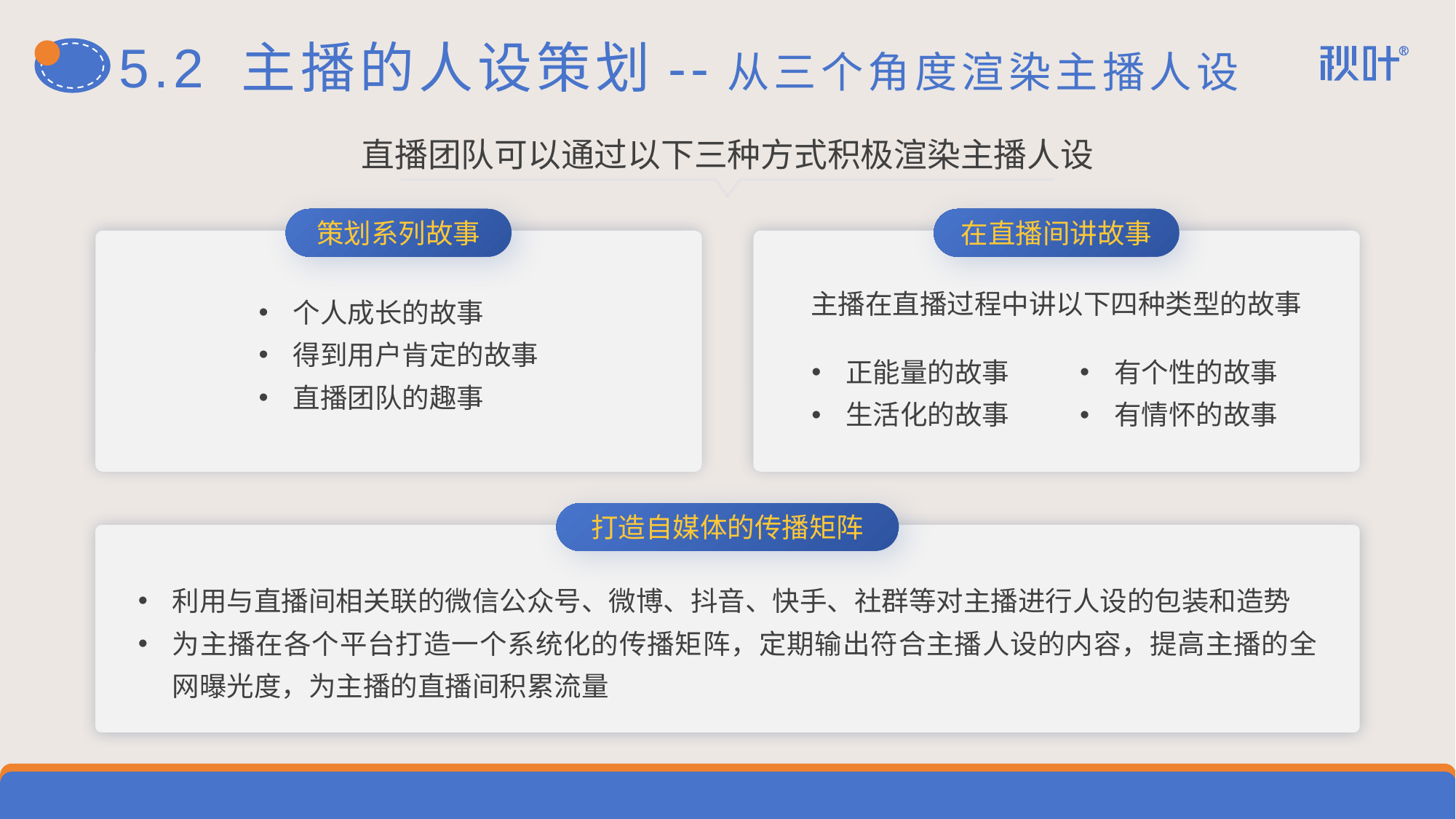

# 5.2 主播的人设策划--从三个角度渲染主播人设
直播团队可以通过以下三种方式积极渲染主播人设

策划系列故事

个人成长的故事
得到用户肯定的故事
直播团队的趣事
在直播间讲故事

主播在直播过程中讲以下四种类型的故事
正能量的故事
生活化的故事
有个性的故事
有情怀的故事
打造自媒体的传播矩阵

利用与直播间相关联的微信公众号、微博、抖音、快手、社群等对主播进行人设的包装和造势
为主播在各个平台打造一个系统化的传播矩阵，定期输出符合主播人设的内容，提高主播的全网曝光度，为主播的直播间积累流量